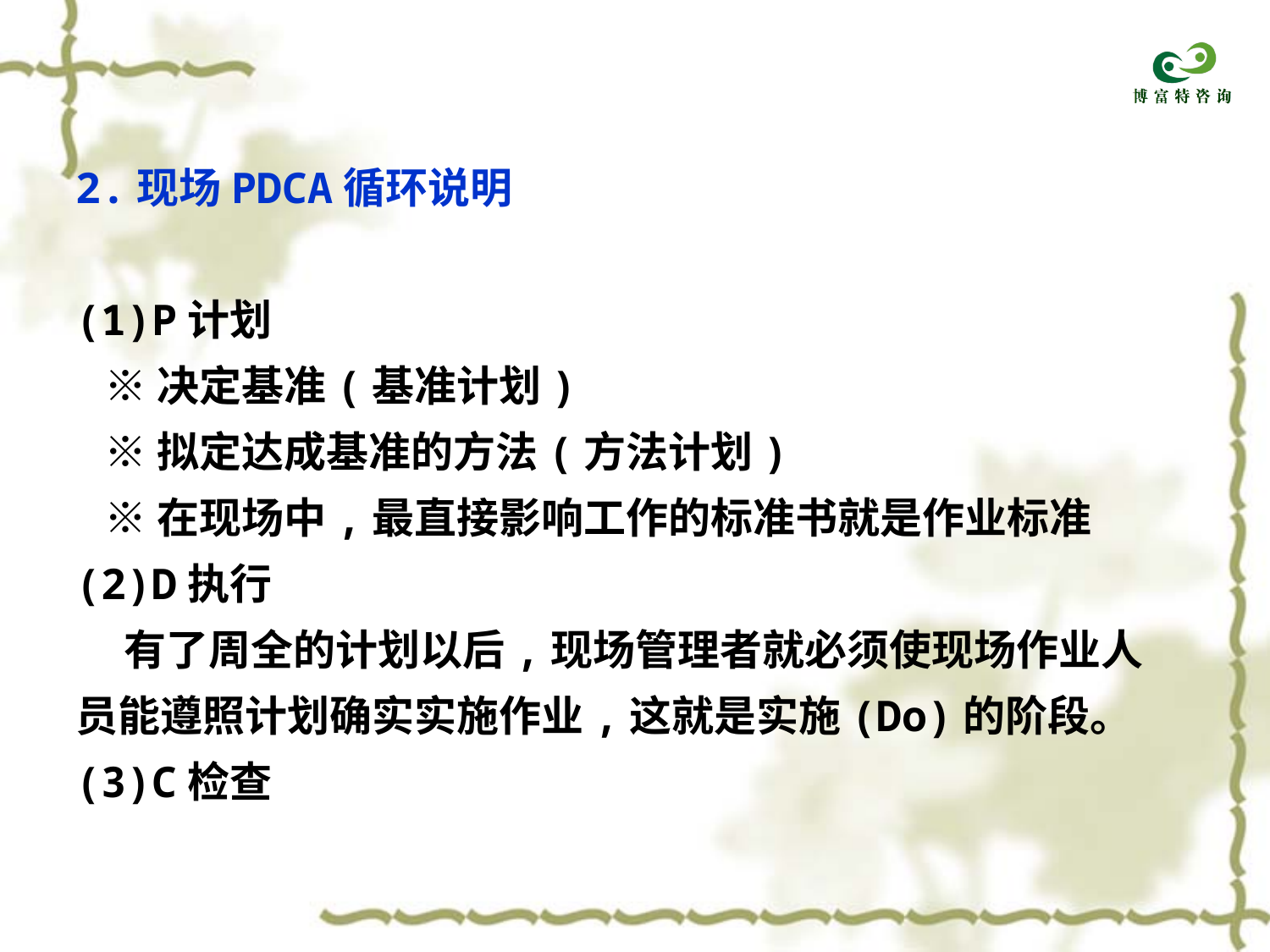

2.现场PDCA循环说明

(1)P计划
   ※决定基准(基准计划)
   ※拟定达成基准的方法(方法计划)
   ※在现场中,最直接影响工作的标准书就是作业标准
(2)D执行
    有了周全的计划以后,现场管理者就必须使现场作业人
员能遵照计划确实实施作业,这就是实施(Do)的阶段。
(3)C检查